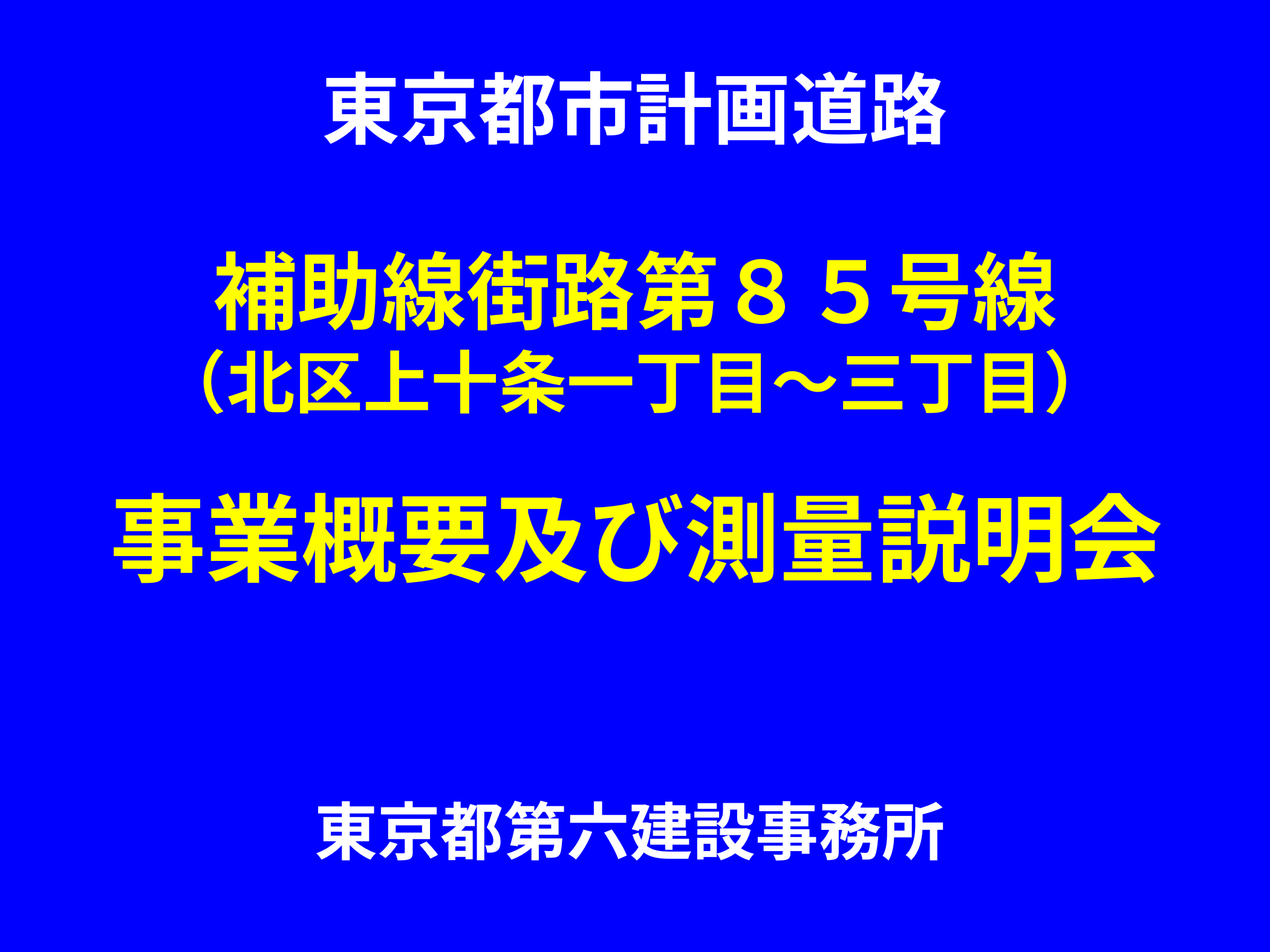

# 東京都市計画道路 補助線街路第８５号線 （北区上十条一丁目～三丁目）

事業概要及び測量説明会
東京都第六建設事務所